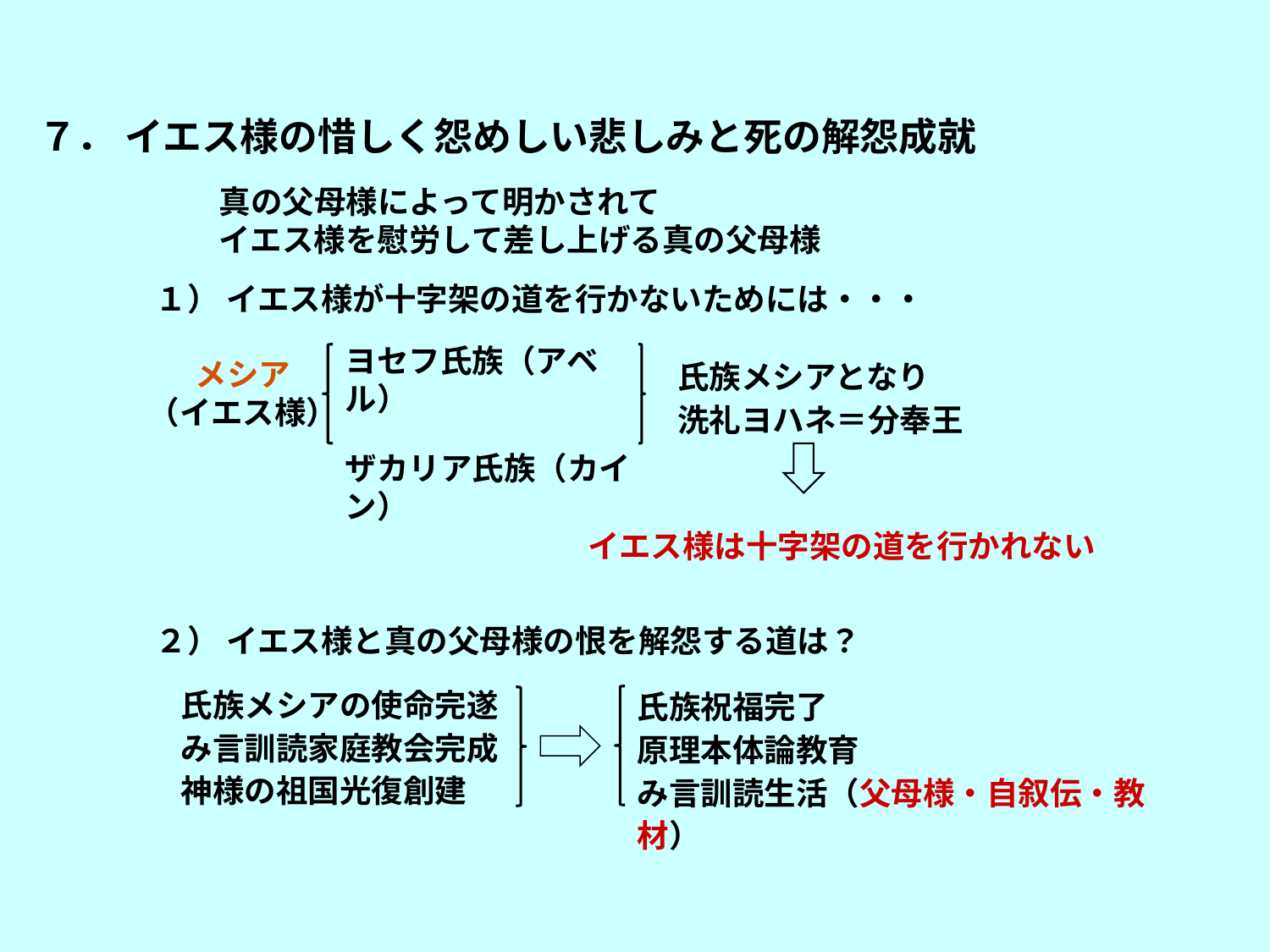

７． イエス様の惜しく怨めしい悲しみと死の解怨成就
　　　　真の父母様によって明かされて
　　　　イエス様を慰労して差し上げる真の父母様
　　１） イエス様が十字架の道を行かないためには・・・
ヨセフ氏族（アベル）
ザカリア氏族（カイン）

氏族メシアとなり
洗礼ヨハネ＝分奉王
メシア
（イエス様）

イエス様は十字架の道を行かれない
　　２） イエス様と真の父母様の恨を解怨する道は？
氏族メシアの使命完遂
み言訓読家庭教会完成
神様の祖国光復創建
氏族祝福完了
原理本体論教育
み言訓読生活（父母様・自叙伝・教材）